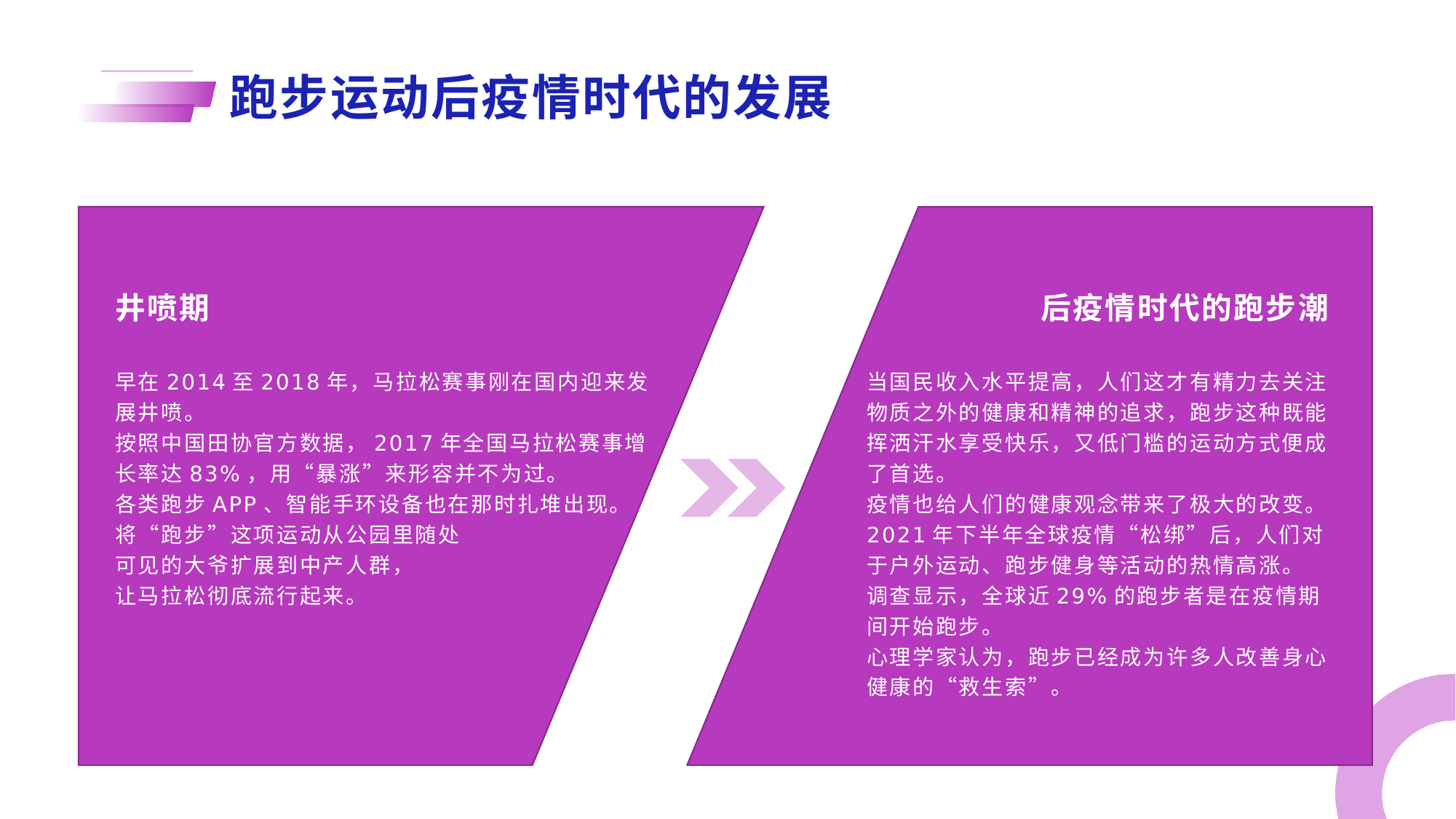

# 跑步运动后疫情时代的发展

井喷期
后疫情时代的跑步潮
早在2014至2018年，马拉松赛事刚在国内迎来发展井喷。
按照中国田协官方数据，2017年全国马拉松赛事增长率达83%，用“暴涨”来形容并不为过。
各类跑步APP、智能手环设备也在那时扎堆出现。
将“跑步”这项运动从公园里随处
可见的大爷扩展到中产人群，
让马拉松彻底流行起来。
当国民收入水平提高，人们这才有精力去关注物质之外的健康和精神的追求，跑步这种既能挥洒汗水享受快乐，又低门槛的运动方式便成了首选。
疫情也给人们的健康观念带来了极大的改变。2021年下半年全球疫情“松绑”后，人们对于户外运动、跑步健身等活动的热情高涨。
调查显示，全球近29%的跑步者是在疫情期间开始跑步。
心理学家认为，跑步已经成为许多人改善身心健康的“救生索”。